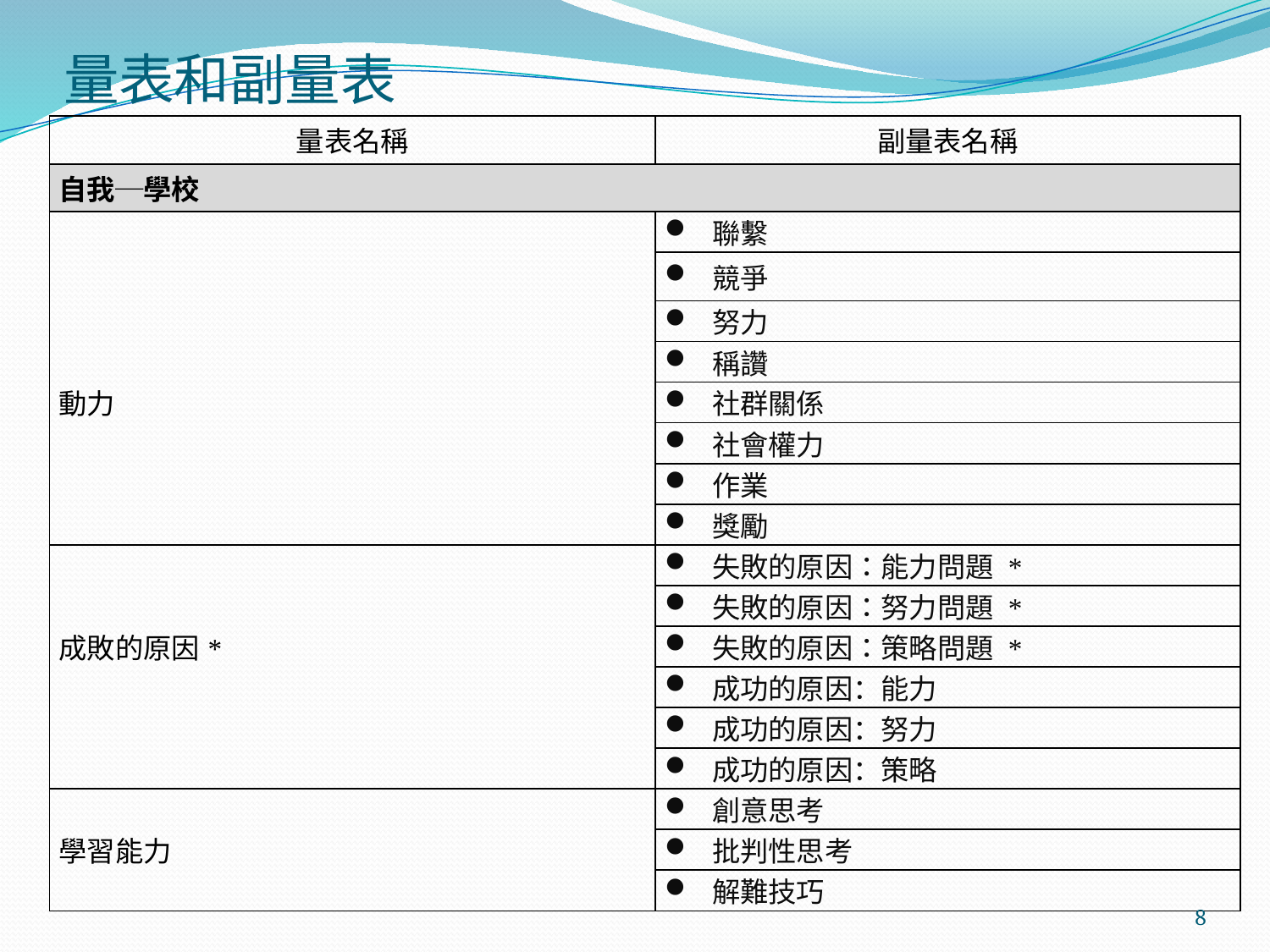

# 量表和副量表
| 量表名稱 | 副量表名稱 |
| --- | --- |
| 自我─學校 |  |
|  | 聯繫 |
|  | 競爭 |
|  | 努力 |
|  | 稱讚 |
| 動力 | 社群關係 |
|  | 社會權力 |
|  | 作業 |
|  | 獎勵 |
|  | 失敗的原因：能力問題 \* |
|  | 失敗的原因：努力問題 \* |
| 成敗的原因\* | 失敗的原因：策略問題 \* |
|  | 成功的原因：能力 |
|  | 成功的原因：努力 |
|  | 成功的原因：策略 |
|  | 創意思考 |
| 學習能力 | 批判性思考 |
|  | 解難技巧 |
8